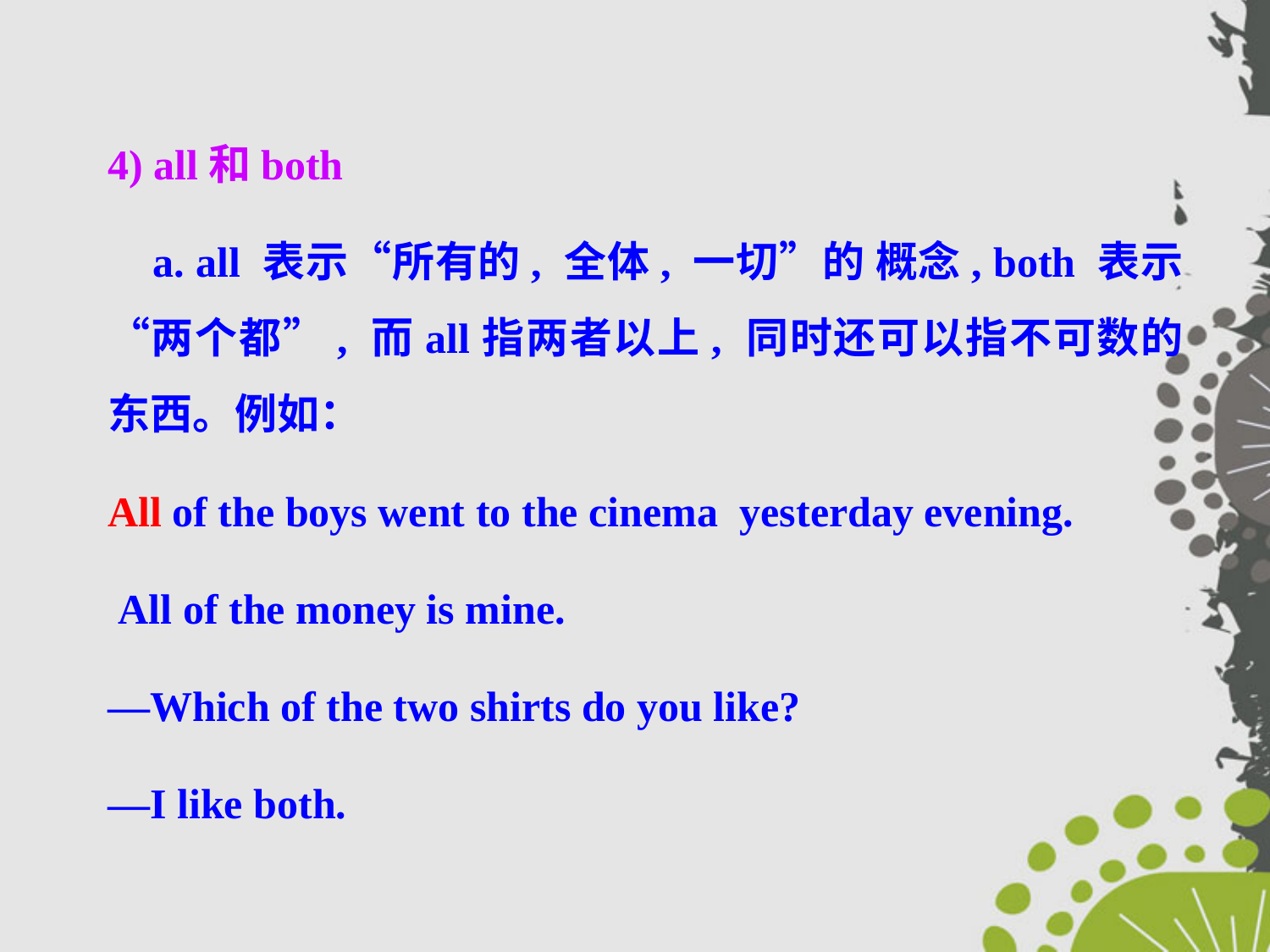

4) all和both
    a. all 表示“所有的, 全体, 一切”的 概念, both 表示“两个都”, 而all指两者以上, 同时还可以指不可数的东西。例如：
All of the boys went to the cinema  yesterday evening.
 All of the money is mine.
—Which of the two shirts do you like?
—I like both.